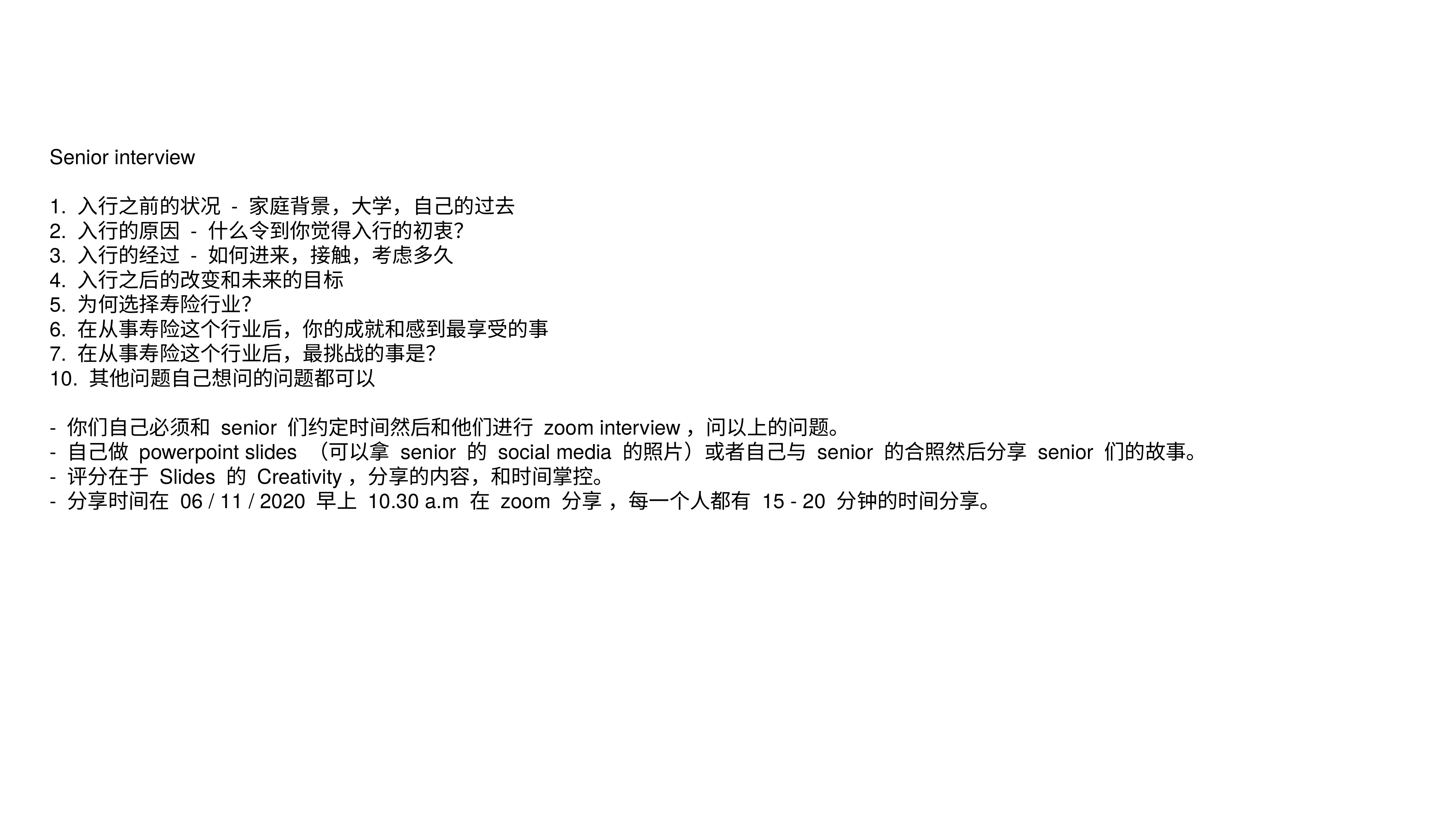

Senior interview

1. 入行之前的状况 - 家庭背景，大学，自己的过去
2. 入行的原因 - 什么令到你觉得入行的初衷？
3. 入行的经过 - 如何进来，接触，考虑多久
4. 入行之后的改变和未来的目标
5. 为何选择寿险行业？
6. 在从事寿险这个行业后，你的成就和感到最享受的事
7. 在从事寿险这个行业后，最挑战的事是？
10. 其他问题自己想问的问题都可以

- 你们自己必须和 senior 们约定时间然后和他们进行 zoom interview，问以上的问题。
- 自己做 powerpoint slides （可以拿 senior 的 social media 的照片）或者自己与 senior 的合照然后分享 senior 们的故事。
- 评分在于 Slides 的 Creativity，分享的内容，和时间掌控。
- 分享时间在 06 / 11 / 2020 早上 10.30 a.m 在 zoom 分享 ，每一个人都有 15 - 20 分钟的时间分享。